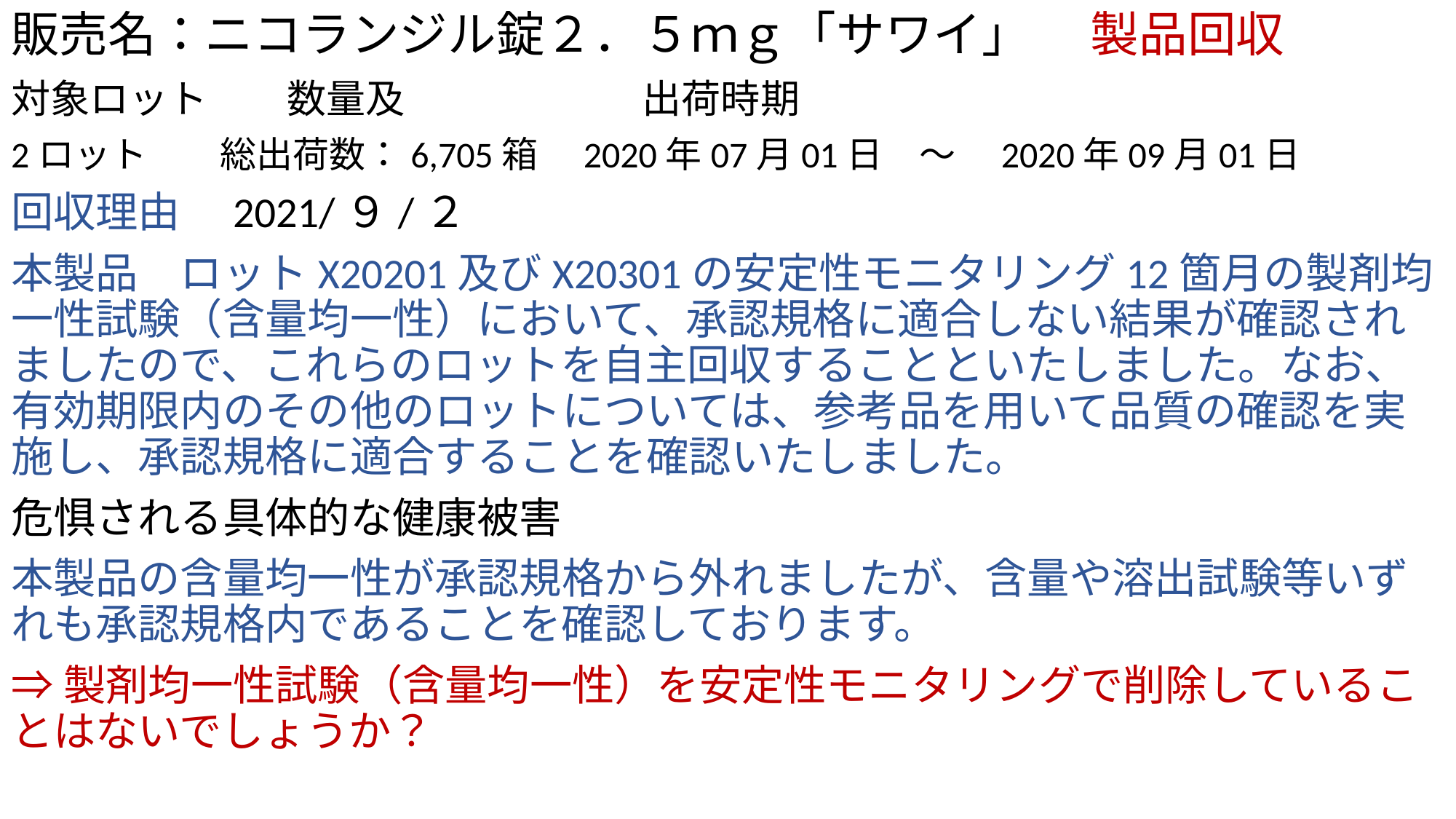

# 販売名：ニコランジル錠２．５ｍｇ「サワイ」 　製品回収
対象ロット　　数量及　　　　　　出荷時期
2ロット　　総出荷数：6,705箱　2020年07月01日　～　2020年09月01日
回収理由　2021/９/２
本製品　ロットX20201及びX20301の安定性モニタリング12箇月の製剤均一性試験（含量均一性）において、承認規格に適合しない結果が確認されましたので、これらのロットを自主回収することといたしました。なお、有効期限内のその他のロットについては、参考品を用いて品質の確認を実施し、承認規格に適合することを確認いたしました。
危惧される具体的な健康被害
本製品の含量均一性が承認規格から外れましたが、含量や溶出試験等いずれも承認規格内であることを確認しております。
⇒製剤均一性試験（含量均一性）を安定性モニタリングで削除していることはないでしょうか？